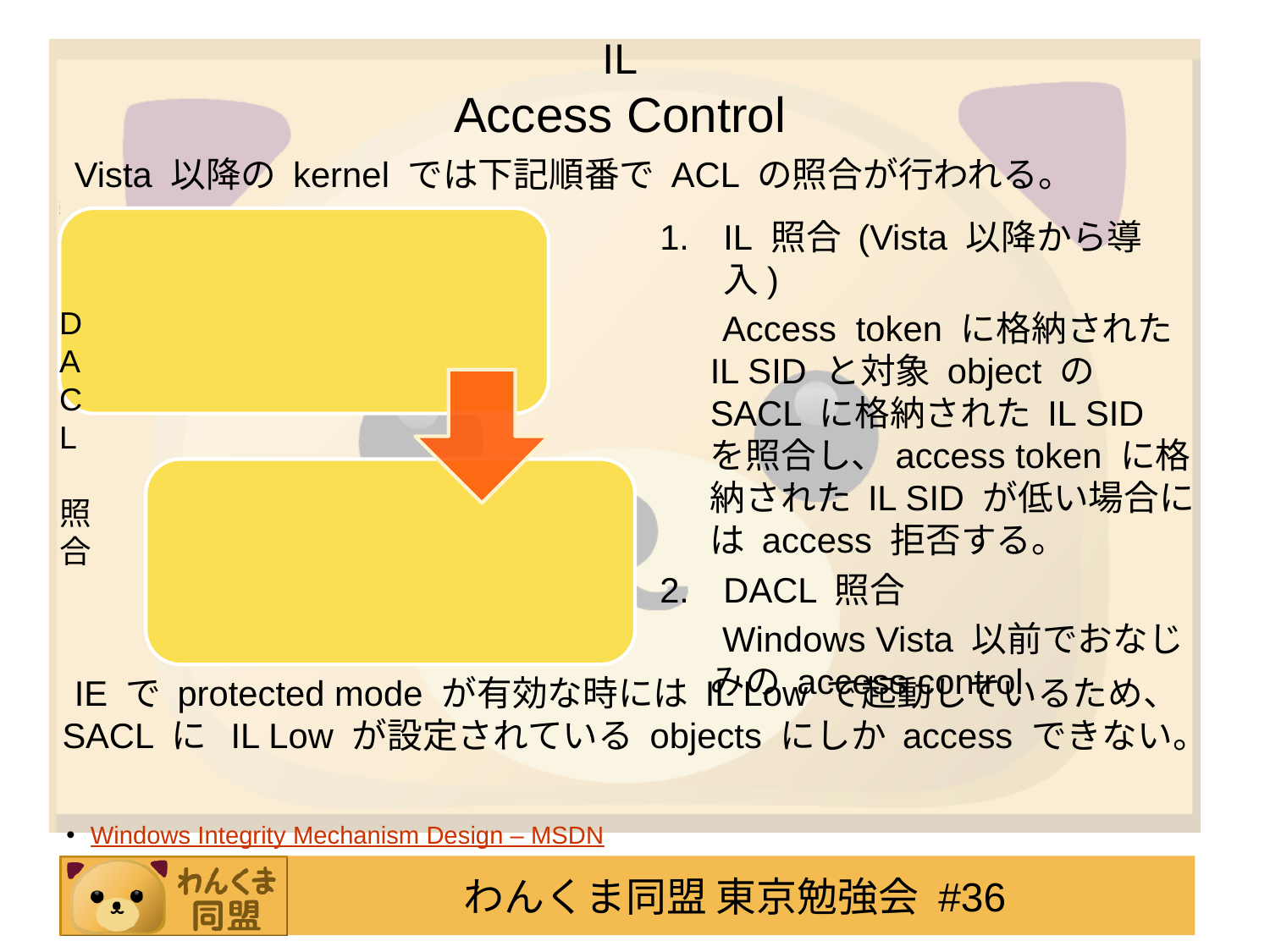

# IL Access Control
Vista 以降の kernel では下記順番で ACL の照合が行われる。
IL (SACL) 照合
DACL 照合
IL 照合 (Vista 以降から導入)
Access  token に格納された IL SID と対象 object の SACL に格納された IL SID を照合し、access token に格納された IL SID が低い場合には access 拒否する。
DACL 照合
Windows Vista 以前でおなじみの access control

IE で protected mode が有効な時には IL Low で起動しているため、SACL に  IL Low が設定されている objects にしか access できない。
Windows Integrity Mechanism Design – MSDN